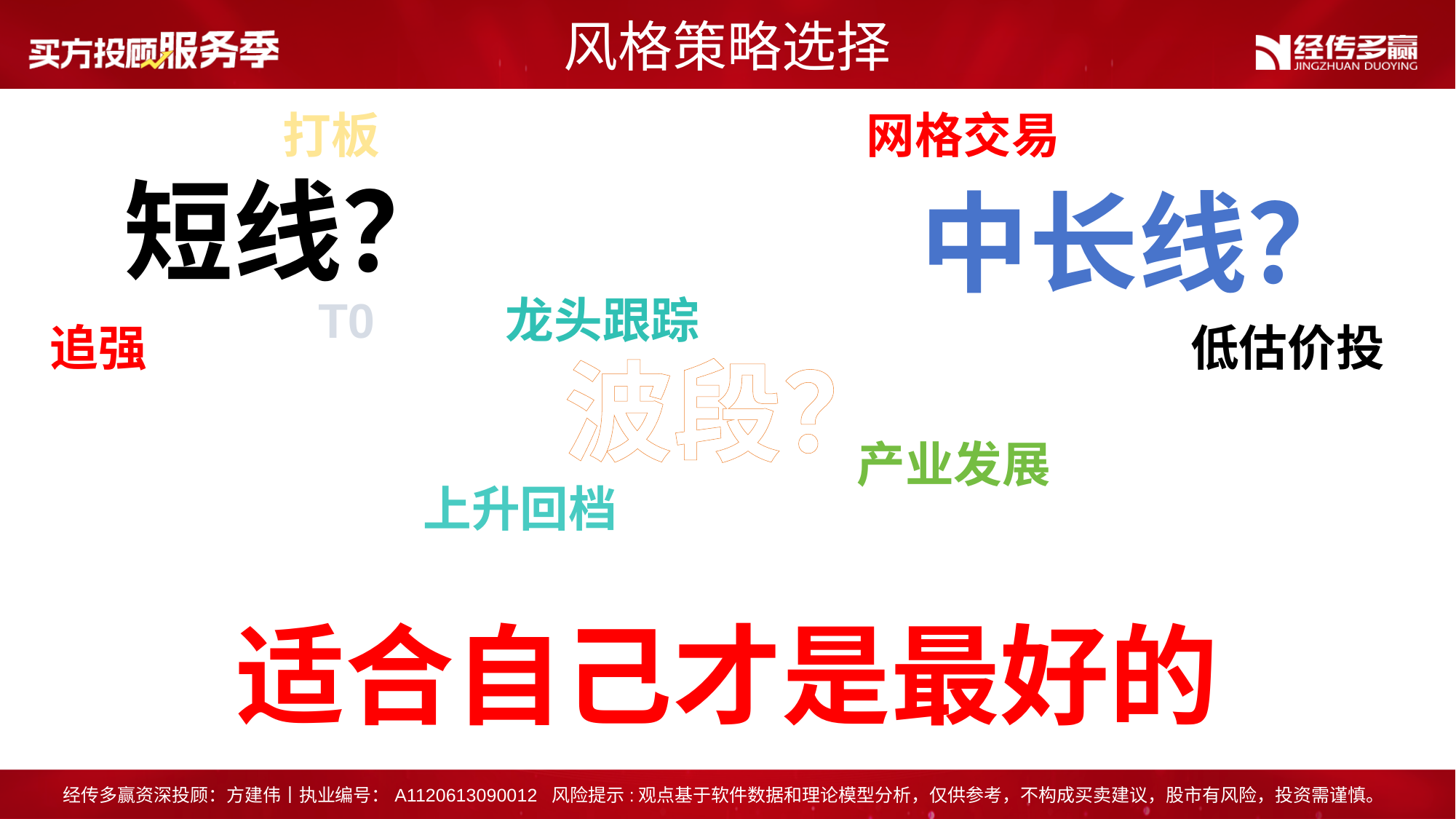

风格策略选择
打板
网格交易
短线？
中长线？
T0
龙头跟踪
追强
低估价投
波段？
产业发展
上升回档
适合自己才是最好的